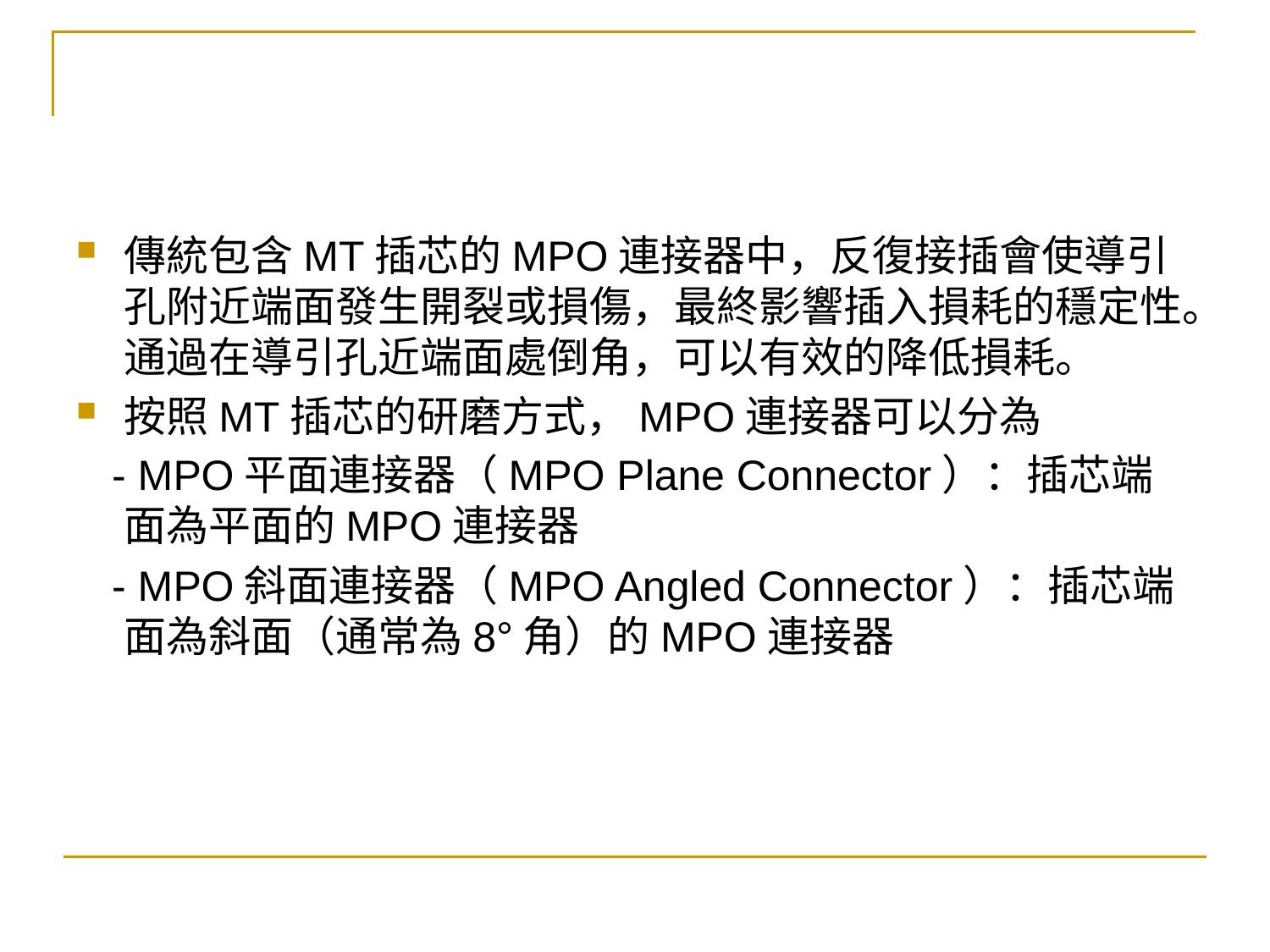

傳統包含MT插芯的MPO連接器中，反復接插會使導引孔附近端面發生開裂或損傷，最終影響插入損耗的穩定性。通過在導引孔近端面處倒角，可以有效的降低損耗。
按照MT插芯的研磨方式，MPO連接器可以分為
   - MPO平面連接器（MPO Plane Connector）：插芯端面為平面的MPO連接器
   - MPO斜面連接器（MPO Angled Connector）：插芯端面為斜面（通常為8°角）的MPO連接器